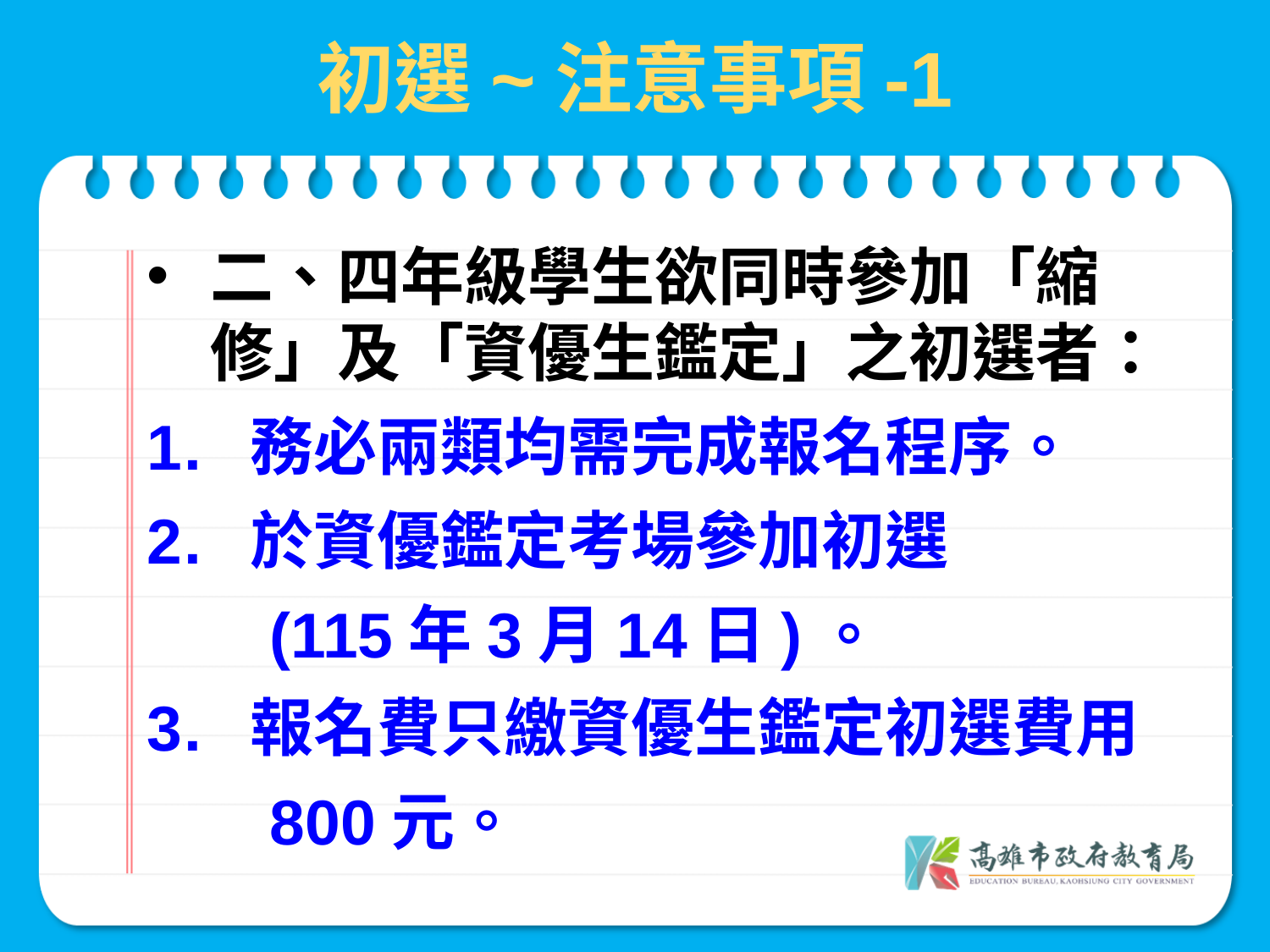

初選~注意事項-1
二、四年級學生欲同時參加「縮修」及「資優生鑑定」之初選者：
務必兩類均需完成報名程序。
於資優鑑定考場參加初選
       (115年3月14日)。
報名費只繳資優生鑑定初選費用
       800元。